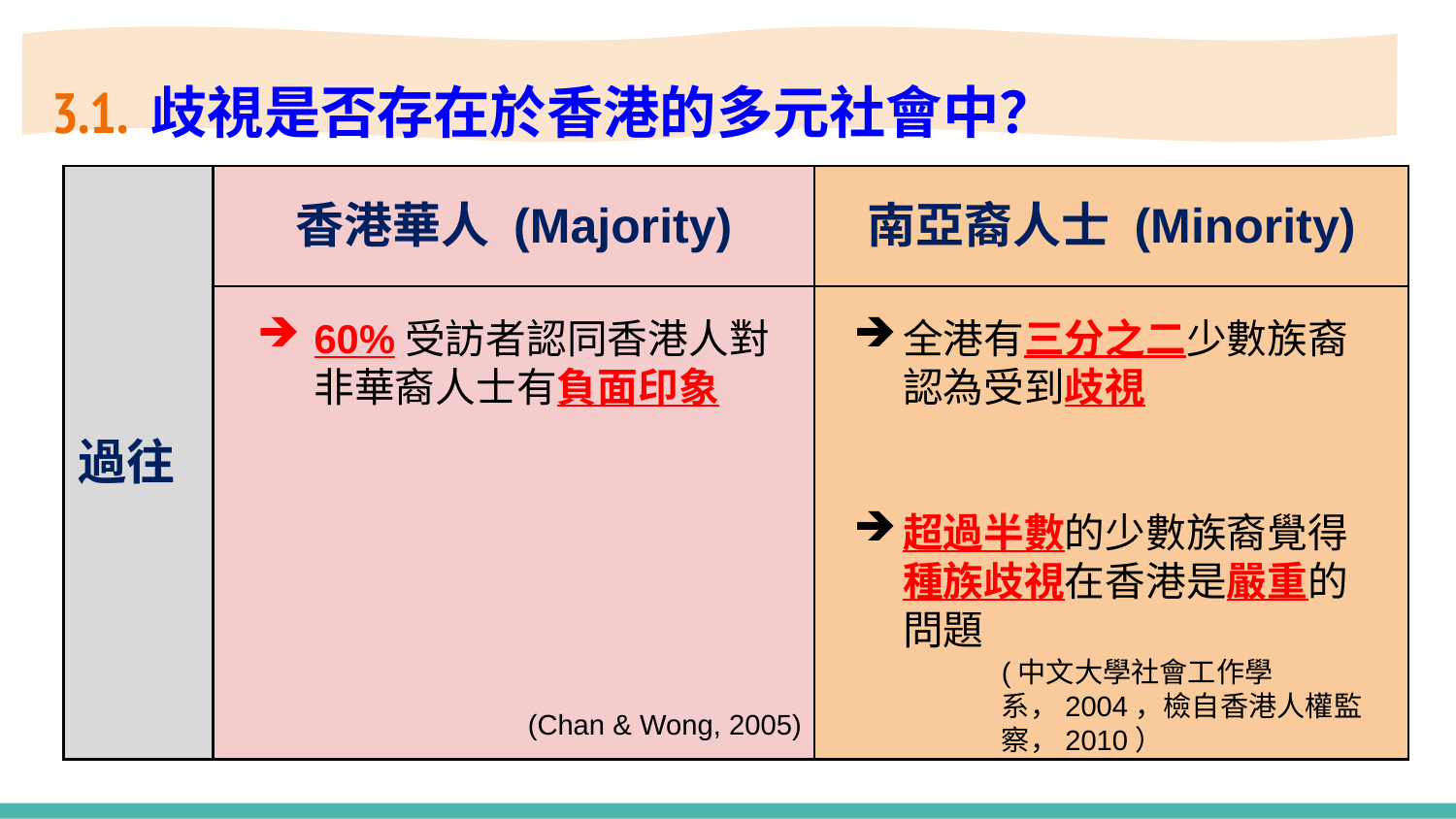

3.1. 歧視是否存在於香港的多元社會中？

| 過往 | 香港華人 (Majority) | 南亞裔人士 (Minority) |
| --- | --- | --- |
|  |  |  |
60%受訪者認同香港人對非華裔人士有負面印象
全港有三分之二少數族裔認為受到歧視

超過半數的少數族裔覺得種族歧視在香港是嚴重的問題

(中文大學社會工作學系，2004，檢自香港人權監察，2010）
(Chan & Wong, 2005)